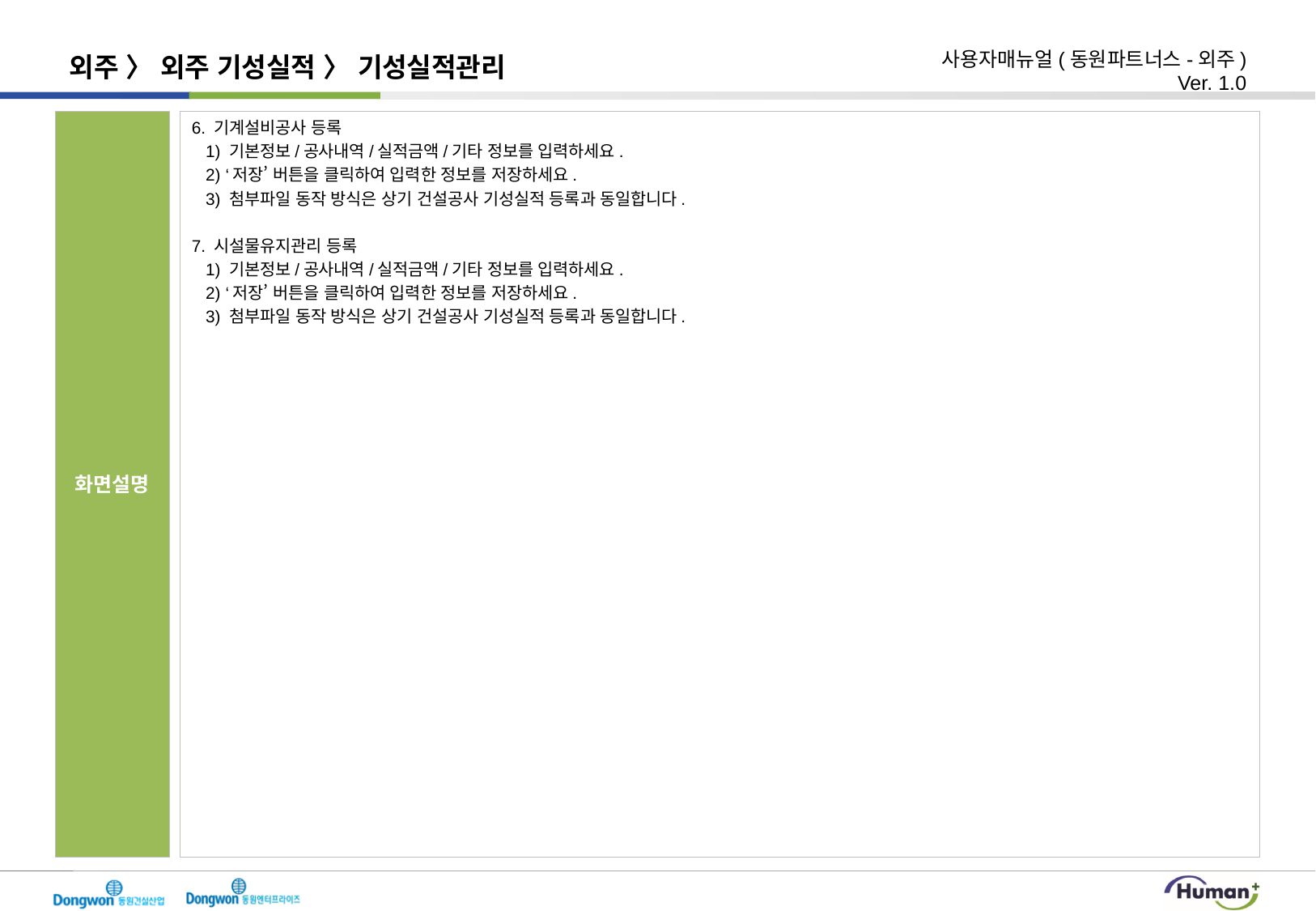

# 외주 〉 외주 기성실적 〉 기성실적관리
6. 기계설비공사 등록
   1) 기본정보/공사내역/실적금액/기타 정보를 입력하세요.
   2) ‘저장’ 버튼을 클릭하여 입력한 정보를 저장하세요.
   3) 첨부파일 동작 방식은 상기 건설공사 기성실적 등록과 동일합니다.

7. 시설물유지관리 등록
   1) 기본정보/공사내역/실적금액/기타 정보를 입력하세요.
   2) ‘저장’ 버튼을 클릭하여 입력한 정보를 저장하세요.
   3) 첨부파일 동작 방식은 상기 건설공사 기성실적 등록과 동일합니다.